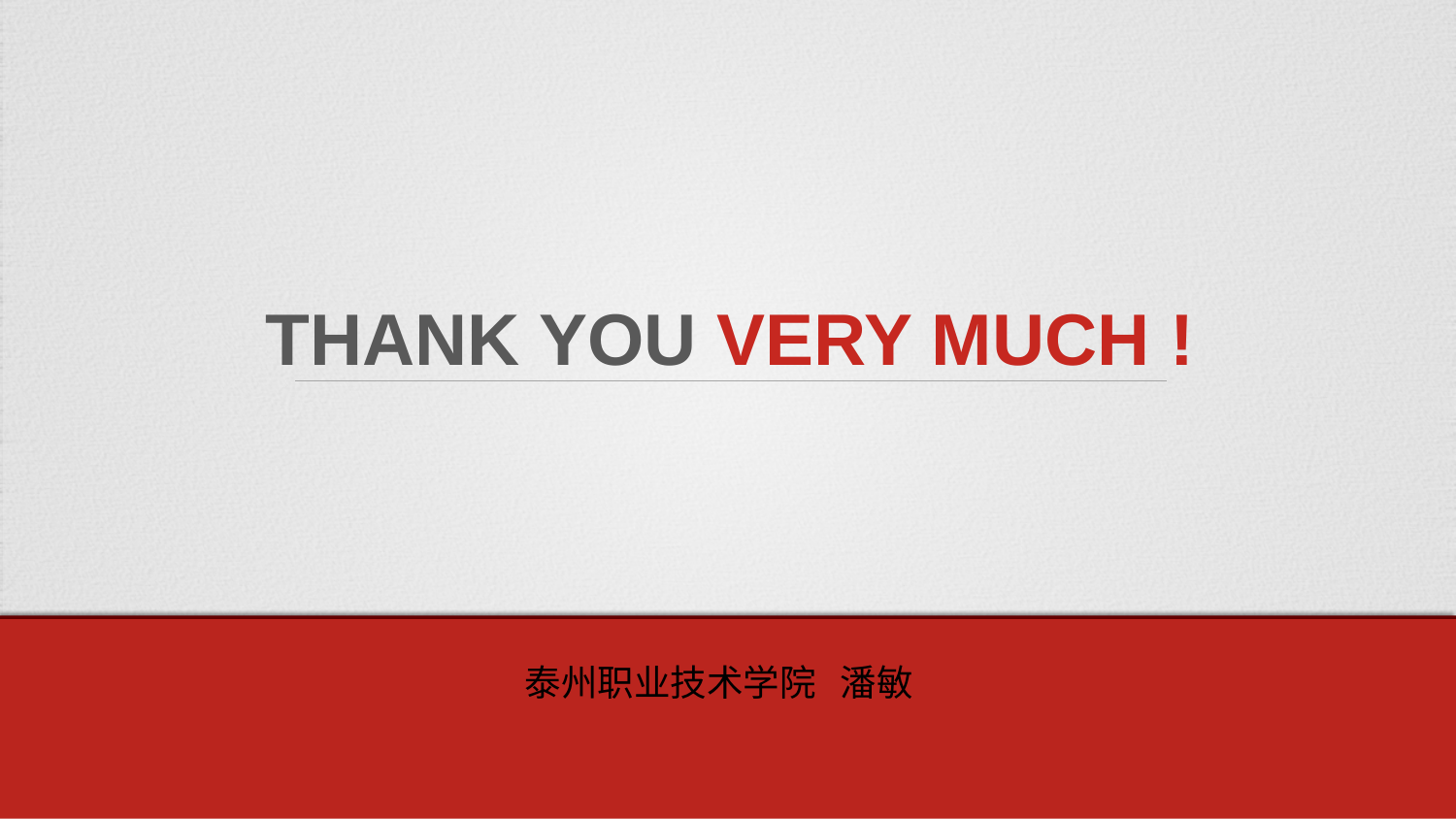

THANK YOU VERY MUCH !

泰州职业技术学院   潘敏